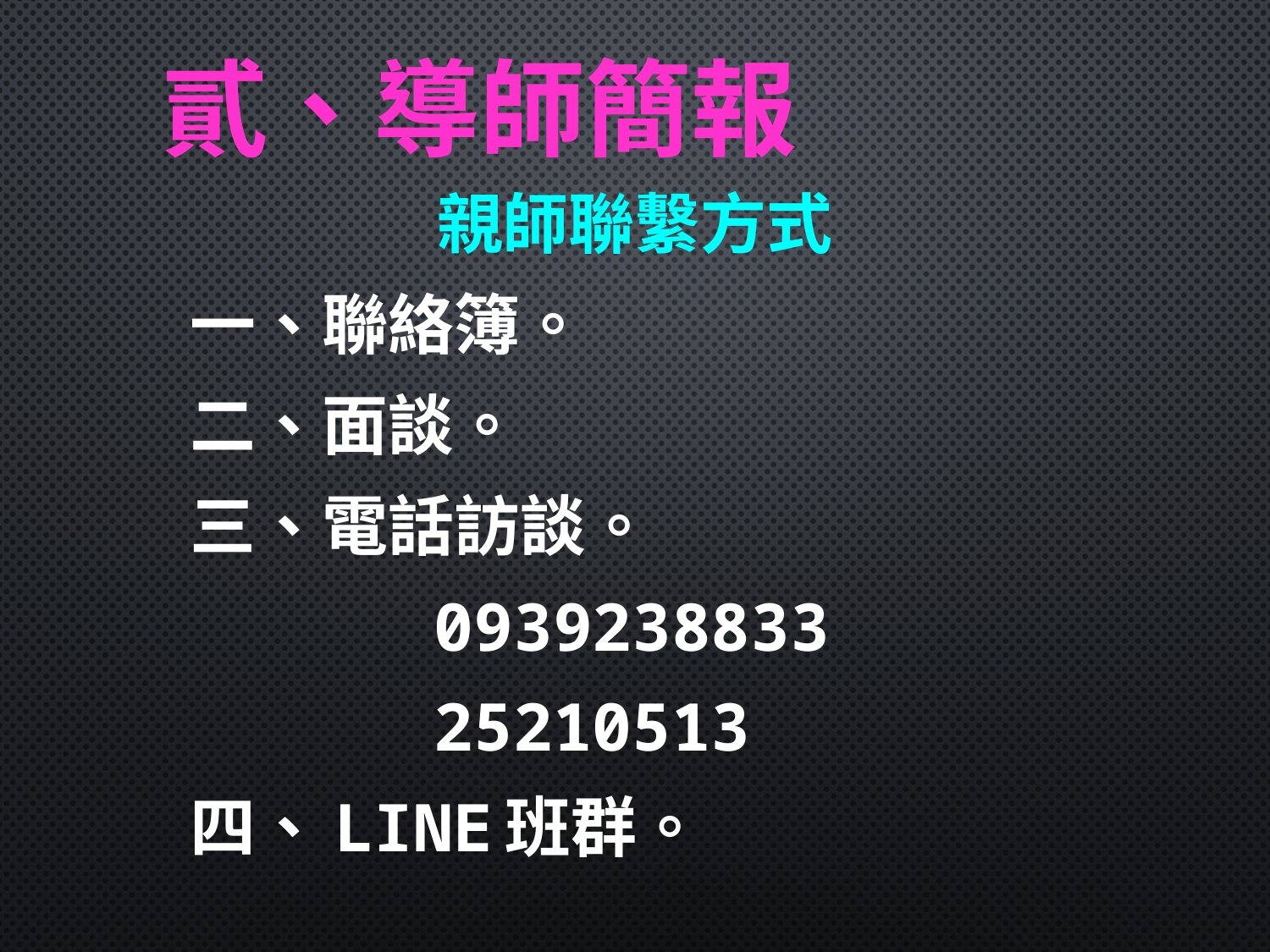

# 貳、導師簡報
親師聯繫方式
    一、聯絡簿。
    二、面談。
    三、電話訪談。
        0939238833
        25210513
    四、Line班群。